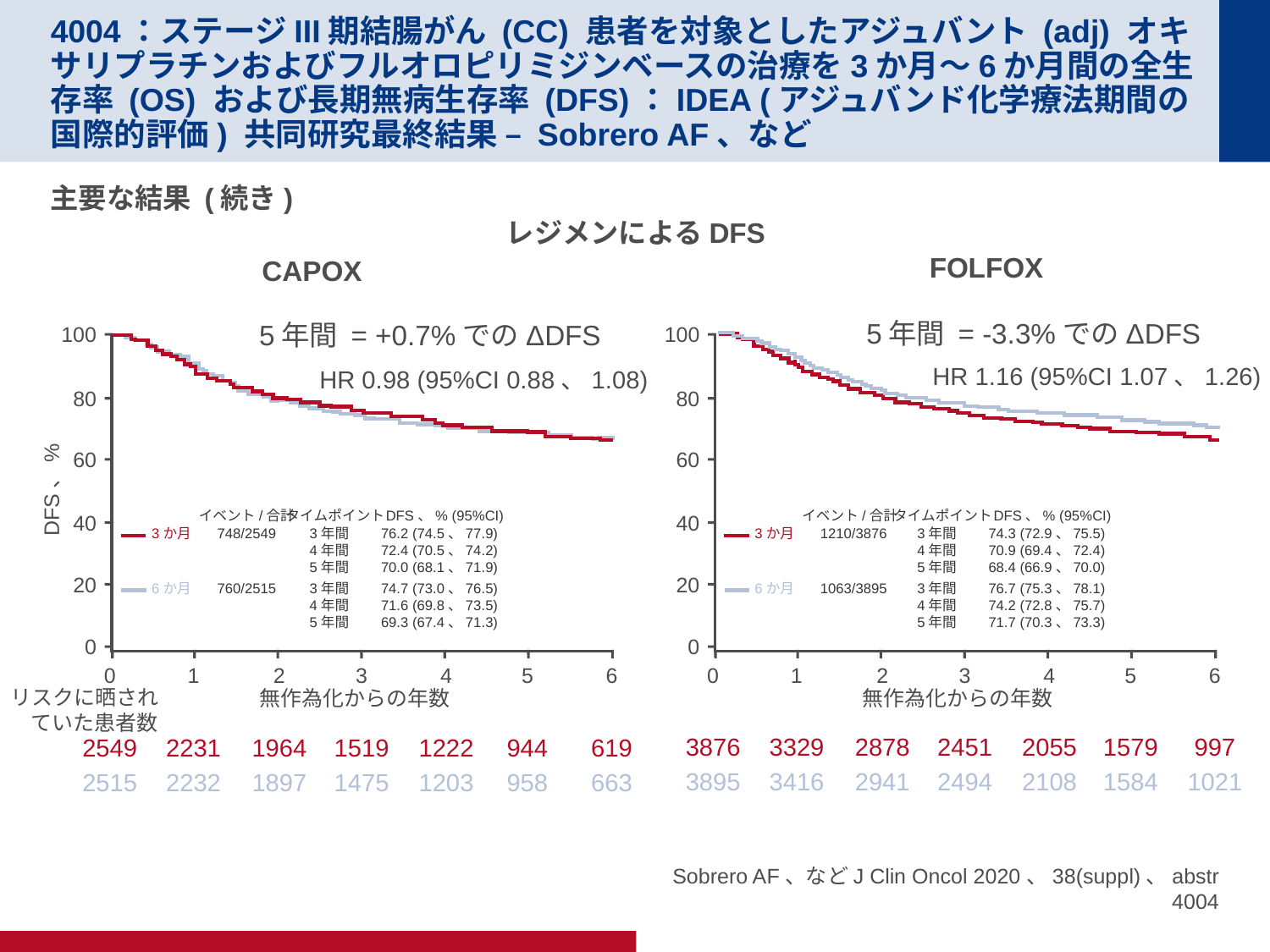

# 4004：ステージIII期結腸がん (CC) 患者を対象としたアジュバント (adj) オキサリプラチンおよびフルオロピリミジンベースの治療を3か月～6か月間の全生存率 (OS) および長期無病生存率 (DFS)：IDEA (アジュバンド化学療法期間の国際的評価) 共同研究最終結果 – Sobrero AF、など
主要な結果 (続き)
レジメンによるDFS
FOLFOX
5年間 = -3.3%でのΔDFS
100

80
60
40
20
0
無作為化からの年数
HR 1.16 (95%CI 1.07、1.26)
イベント/合計
タイムポイント
DFS、% (95%CI)
3か月
1210/3876
3年間
4年間
5年間
74.3 (72.9、75.5)
70.9 (69.4、72.4)
68.4 (66.9、70.0)
6か月
1063/3895
3年間
4年間
5年間
76.7 (75.3、78.1)
74.2 (72.8、75.7)
71.7 (70.3、73.3)
0
1
2
3
4
5
6
3876
3329
2878
2451
2055
1579
997
3895
3416
2941
2494
2108
1584
1021
CAPOX
5年間 = +0.7%でのΔDFS
100

80
60
40
20
0
無作為化からの年数

HR 0.98 (95%CI 0.88、1.08)
DFS、%
イベント/合計
タイムポイント
DFS、% (95%CI)
3か月
748/2549
3年間
4年間
5年間
76.2 (74.5、77.9)
72.4 (70.5、74.2)
70.0 (68.1、71.9)
6か月
760/2515
3年間
4年間
5年間
74.7 (73.0、76.5)
71.6 (69.8、73.5)
69.3 (67.4、71.3)
0
1
2
3
4
5
6
2549
2231
1964
1519
1222
944
619
2515
2232
1897
1475
1203
958
663

リスクに晒されていた患者数
Sobrero AF、などJ Clin Oncol 2020、38(suppl)、abstr 4004